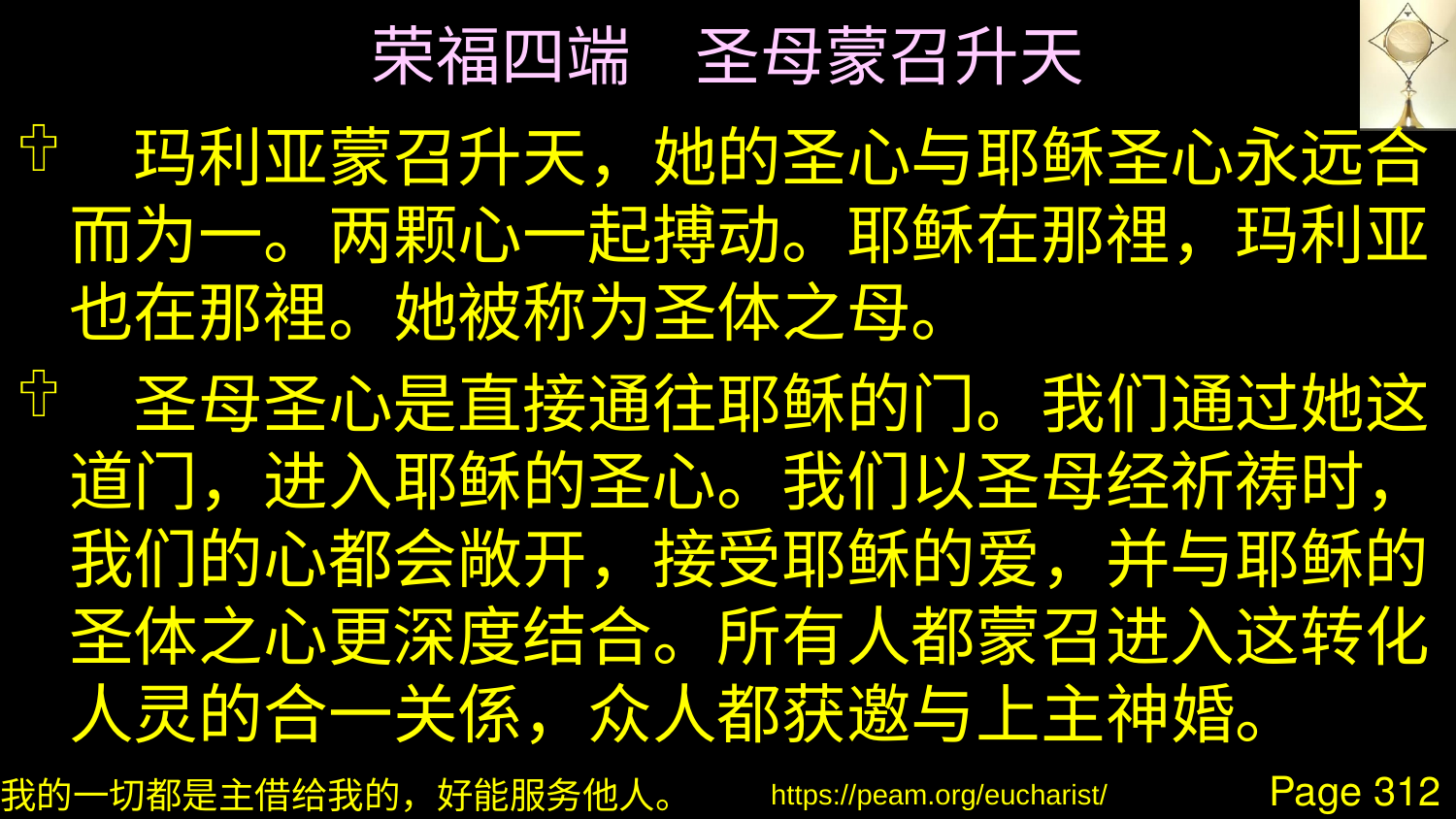

# 荣福四端　圣母蒙召升天
　玛利亚蒙召升天，她的圣心与耶稣圣心永远合而为一。两颗心一起搏动。耶稣在那𥚃，玛利亚也在那裡。她被称为圣体之母。
　圣母圣心是直接通往耶稣的门。我们通过她这道门，进入耶稣的圣心。我们以圣母经祈祷时，我们的心都会敞开，接受耶稣的爱，并与耶稣的圣体之心更深度结合。所有人都蒙召进入这转化人灵的合一关係，众人都获邀与上主神婚。